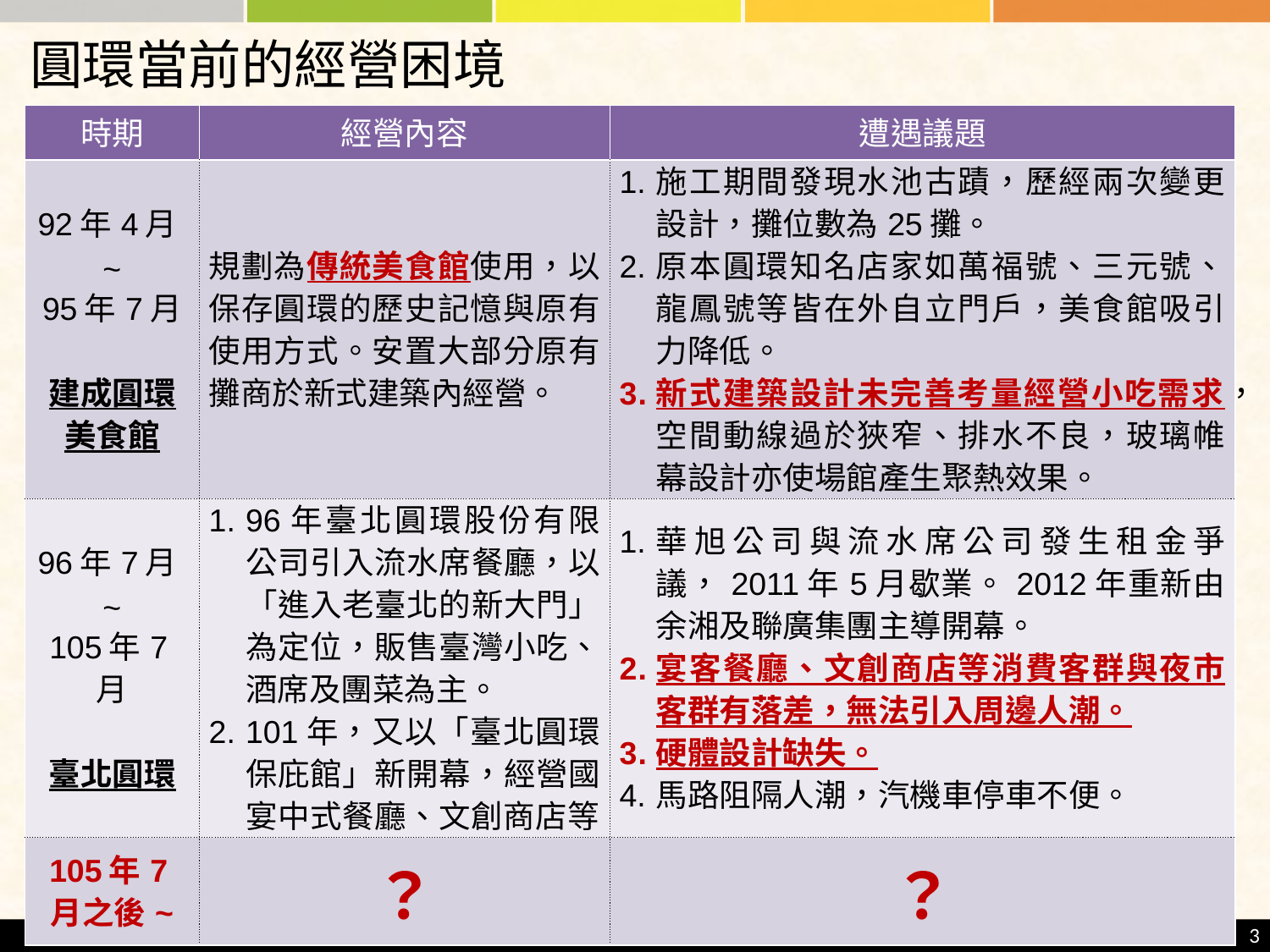

# 圓環當前的經營困境
| 時期 | 經營內容 | 遭遇議題 |
| --- | --- | --- |
| 92年4月~ 95年7月 建成圓環美食館 | 規劃為傳統美食館使用，以保存圓環的歷史記憶與原有使用方式。安置大部分原有攤商於新式建築內經營。 | 施工期間發現水池古蹟，歷經兩次變更設計，攤位數為25攤。 原本圓環知名店家如萬福號、三元號、龍鳳號等皆在外自立門戶，美食館吸引力降低。 新式建築設計未完善考量經營小吃需求，空間動線過於狹窄、排水不良，玻璃帷幕設計亦使場館產生聚熱效果。 |
| 96年7月~ 105年7月 臺北圓環 | 96年臺北圓環股份有限公司引入流水席餐廳，以「進入老臺北的新大門」為定位，販售臺灣小吃、酒席及團菜為主。 101年，又以「臺北圓環保庇館」新開幕，經營國宴中式餐廳、文創商店等。 | 華旭公司與流水席公司發生租金爭議，2011年5月歇業。2012年重新由余湘及聯廣集團主導開幕。 宴客餐廳、文創商店等消費客群與夜市客群有落差，無法引入周邊人潮。 硬體設計缺失。 馬路阻隔人潮，汽機車停車不便。 |
| 105年7月之後~ | ？ | ？ |
3